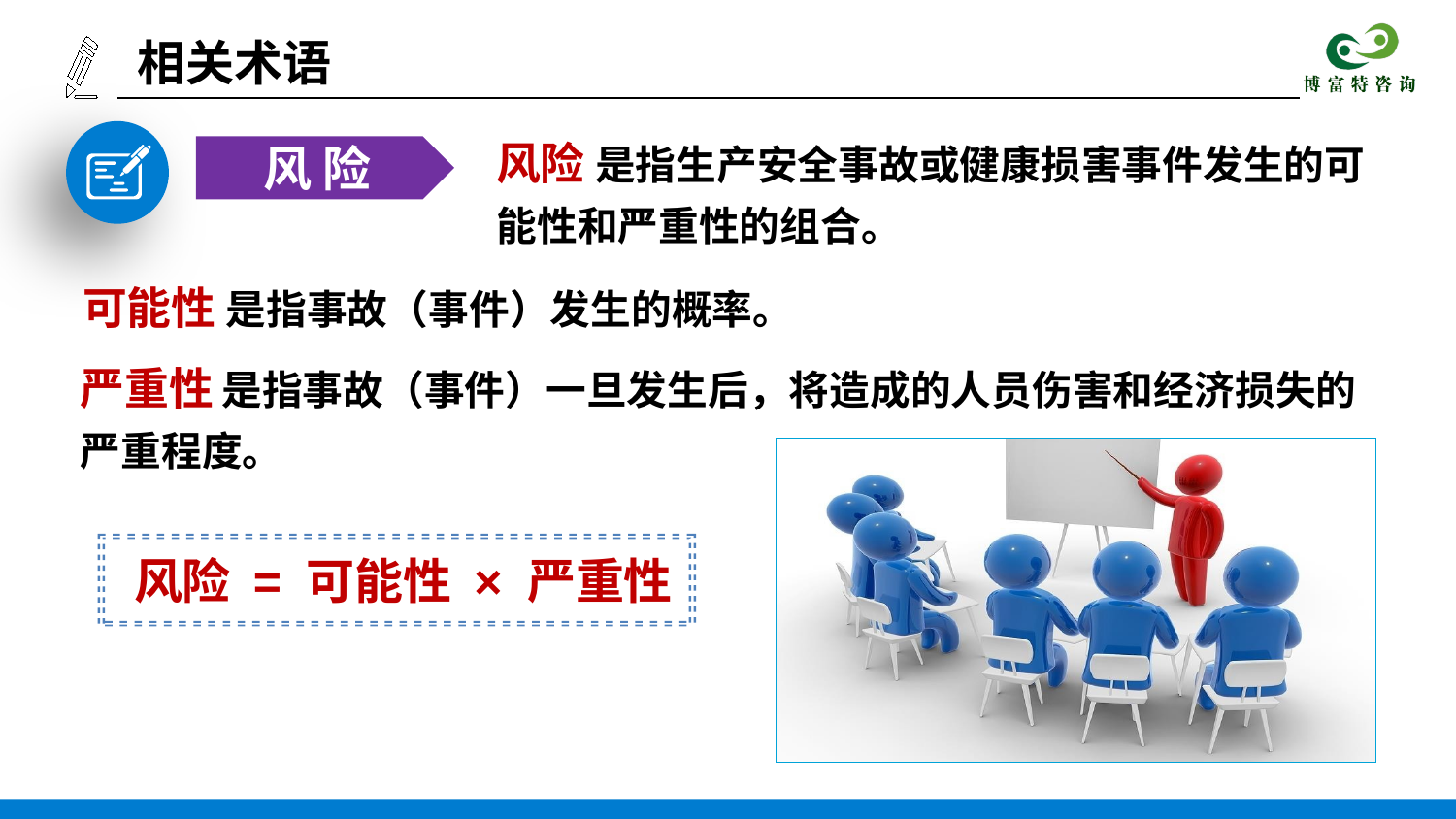

相关术语

风险 是指生产安全事故或健康损害事件发生的可能性和严重性的组合。
风 险
可能性 是指事故（事件）发生的概率。
严重性 是指事故（事件）一旦发生后，将造成的人员伤害和经济损失的严重程度。

风险 = 可能性 × 严重性